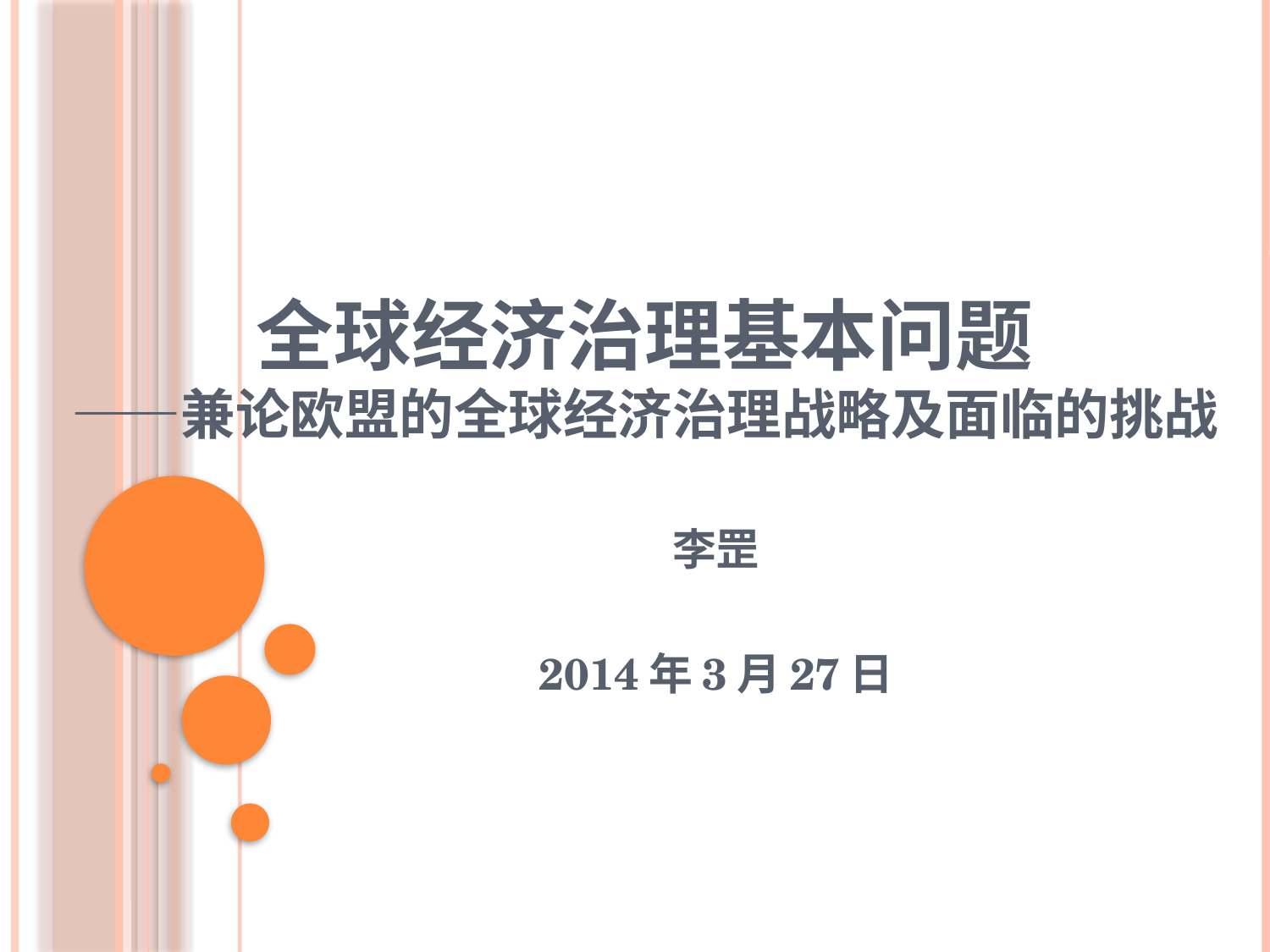

# 全球经济治理基本问题 ——兼论欧盟的全球经济治理战略及面临的挑战
李罡

2014年3月27日